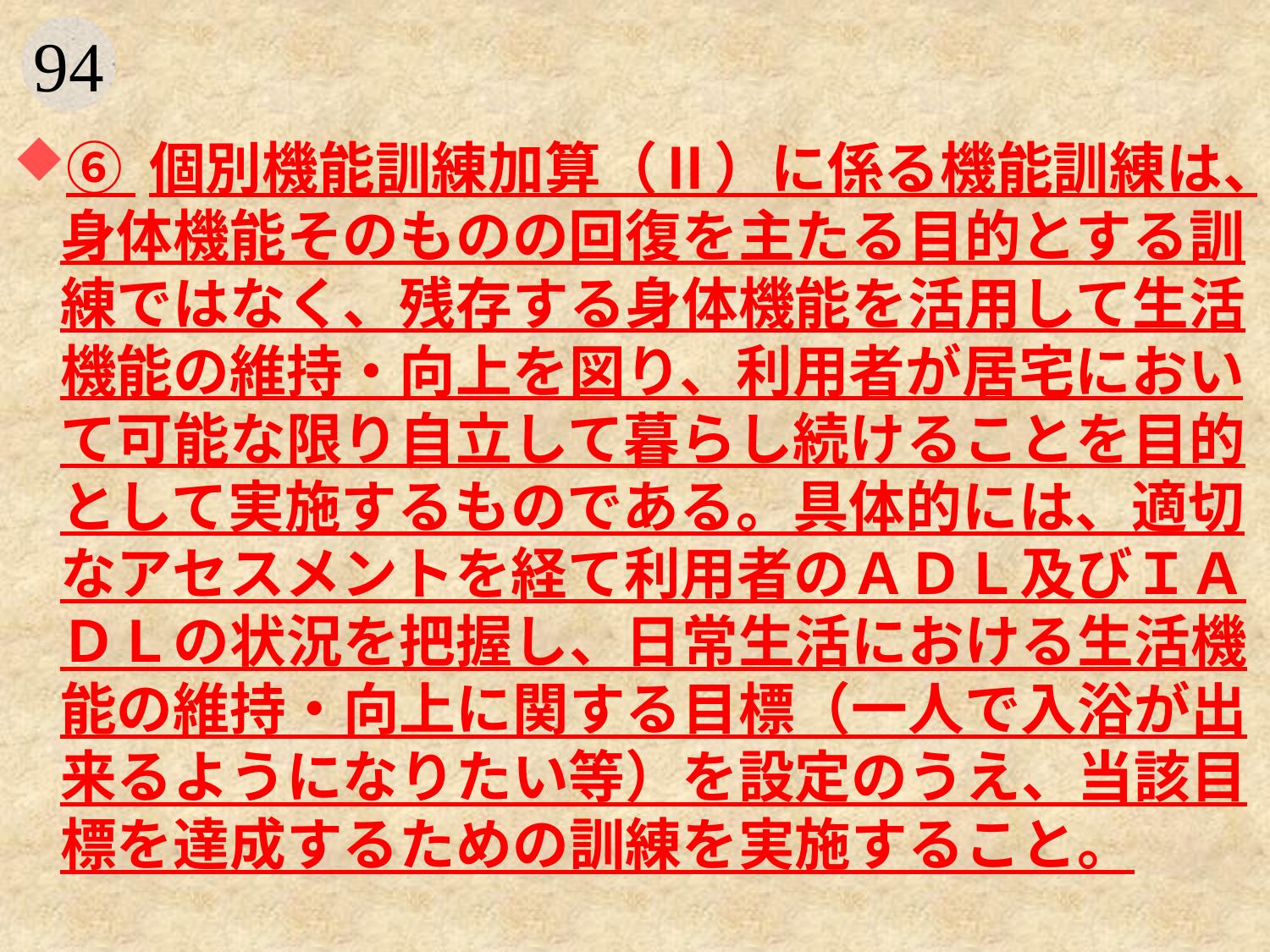

#
⑥ 個別機能訓練加算（Ⅱ）に係る機能訓練は、身体機能そのものの回復を主たる目的とする訓練ではなく、残存する身体機能を活用して生活機能の維持・向上を図り、利用者が居宅において可能な限り自立して暮らし続けることを目的として実施するものである。具体的には、適切なアセスメントを経て利用者のＡＤＬ及びＩＡＤＬの状況を把握し、日常生活における生活機能の維持・向上に関する目標（一人で入浴が出来るようになりたい等）を設定のうえ、当該目標を達成するための訓練を実施すること。